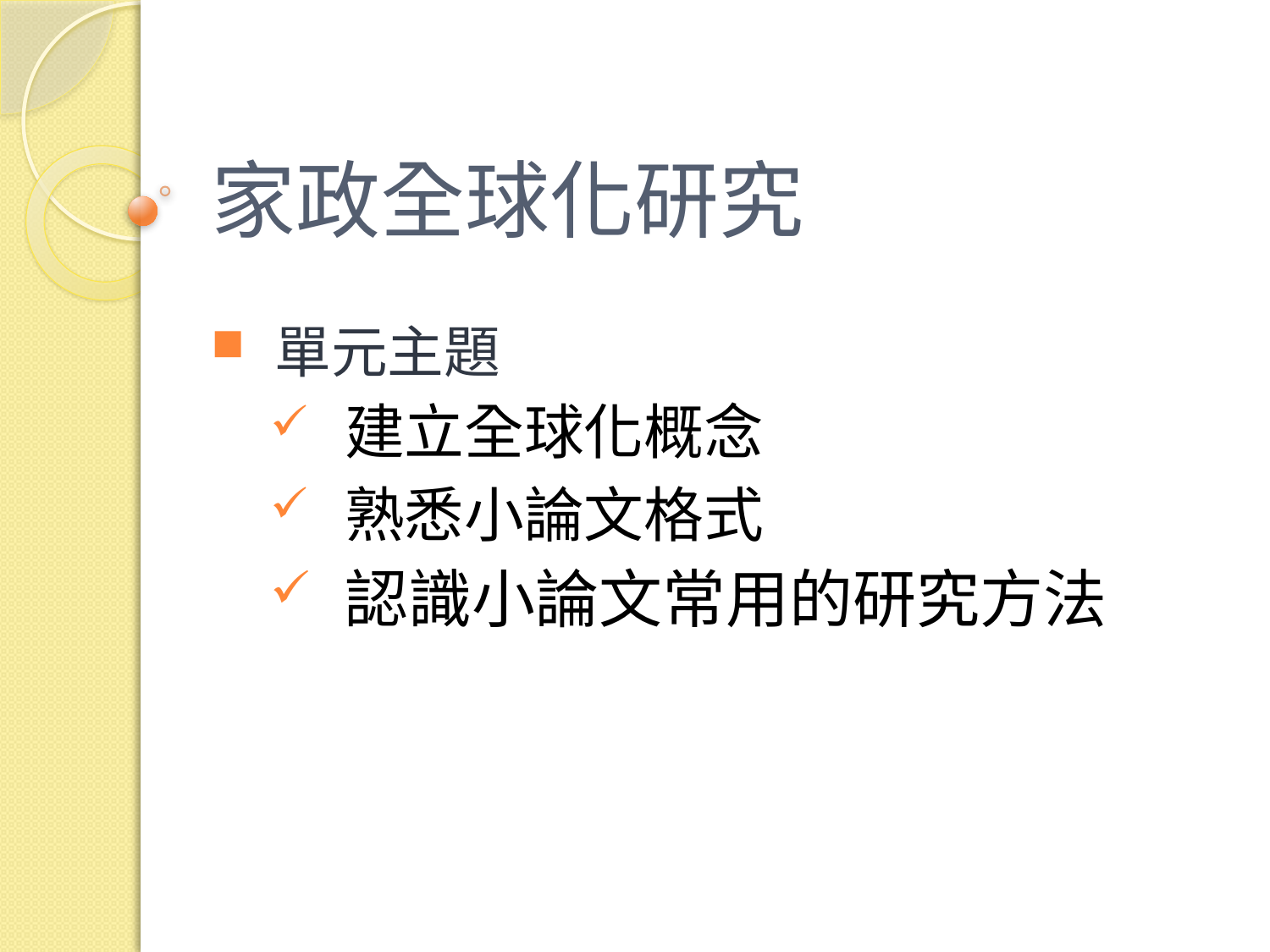

# 家政全球化研究
單元主題
建立全球化概念
熟悉小論文格式
認識小論文常用的研究方法